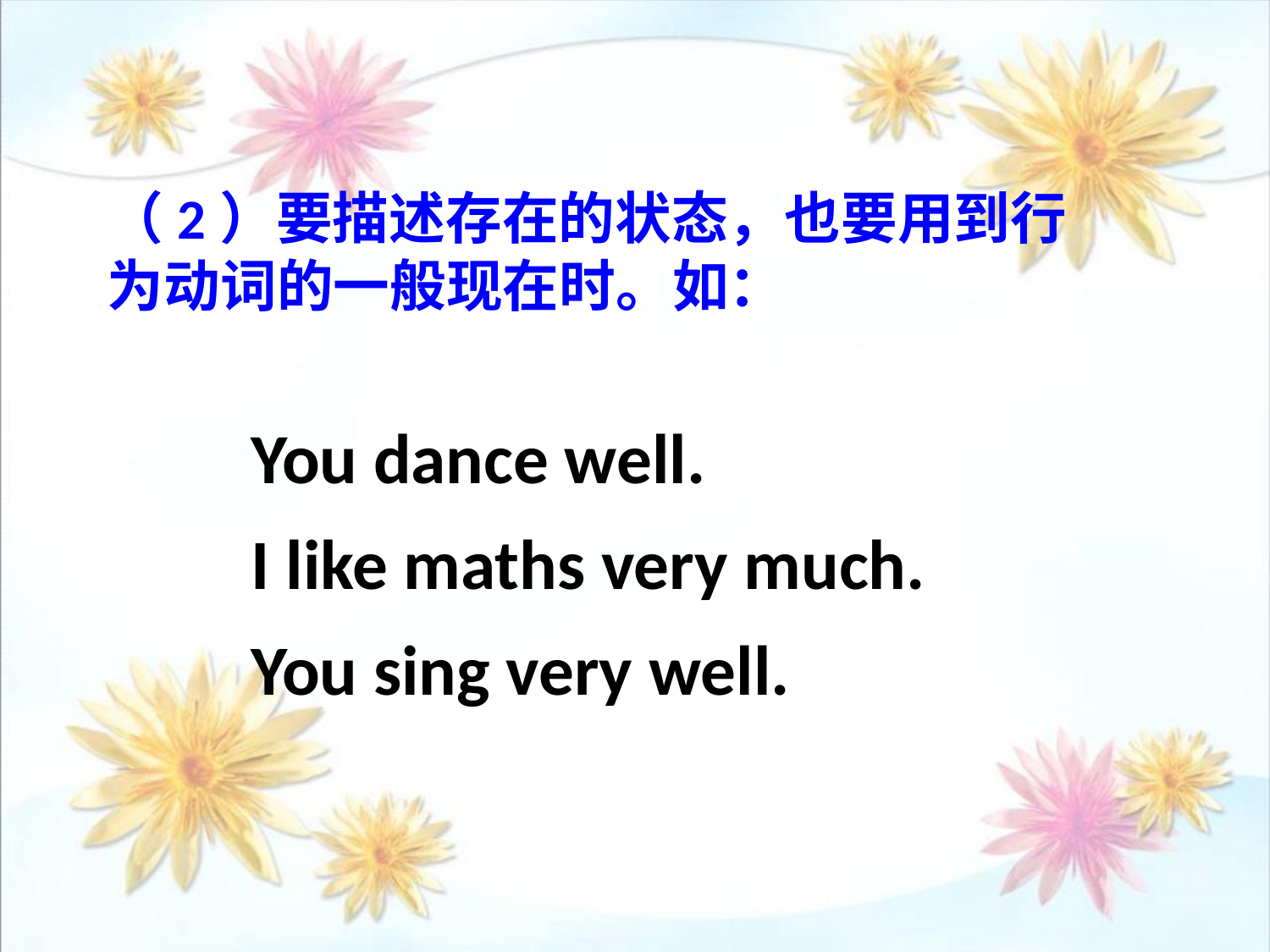

（2）要描述存在的状态，也要用到行为动词的一般现在时。如：
You dance well.
I like maths very much.
You sing very well.